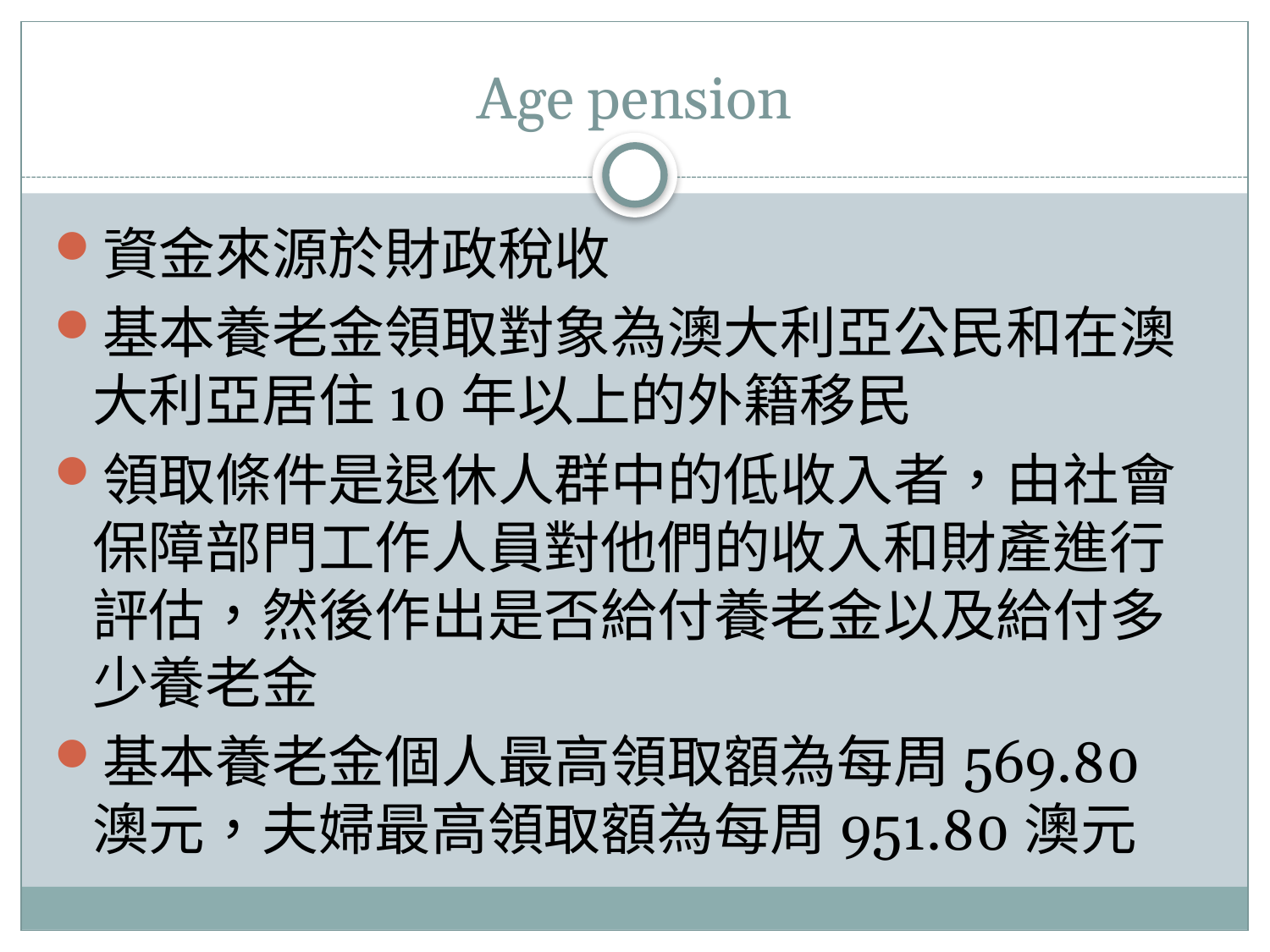

# Age pension
資金來源於財政稅收
基本養老金領取對象為澳大利亞公民和在澳大利亞居住10年以上的外籍移民
領取條件是退休人群中的低收入者，由社會保障部門工作人員對他們的收入和財產進行評估，然後作出是否給付養老金以及給付多少養老金
基本養老金個人最高領取額為每周569.80澳元，夫婦最高領取額為每周951.80澳元